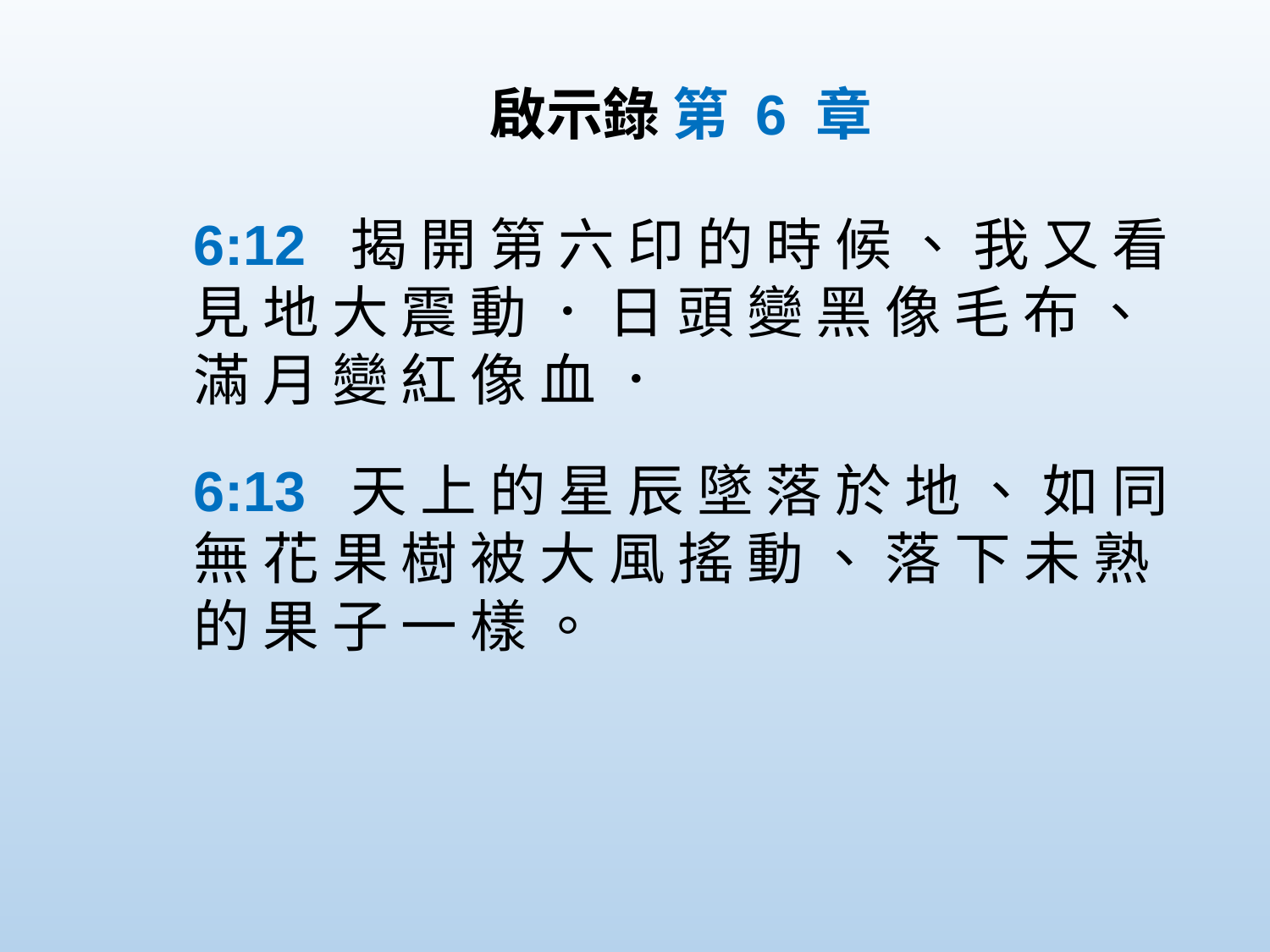

啟示錄 第 6 章
6:12  揭 開 第 六 印 的 時 候 、 我 又 看 見 地 大 震 動 ． 日 頭 變 黑 像 毛 布 、 滿 月 變 紅 像 血 ．
6:13  天 上 的 星 辰 墜 落 於 地 、 如 同 無 花 果 樹 被 大 風 搖 動 、 落 下 未 熟 的 果 子 一 樣 。